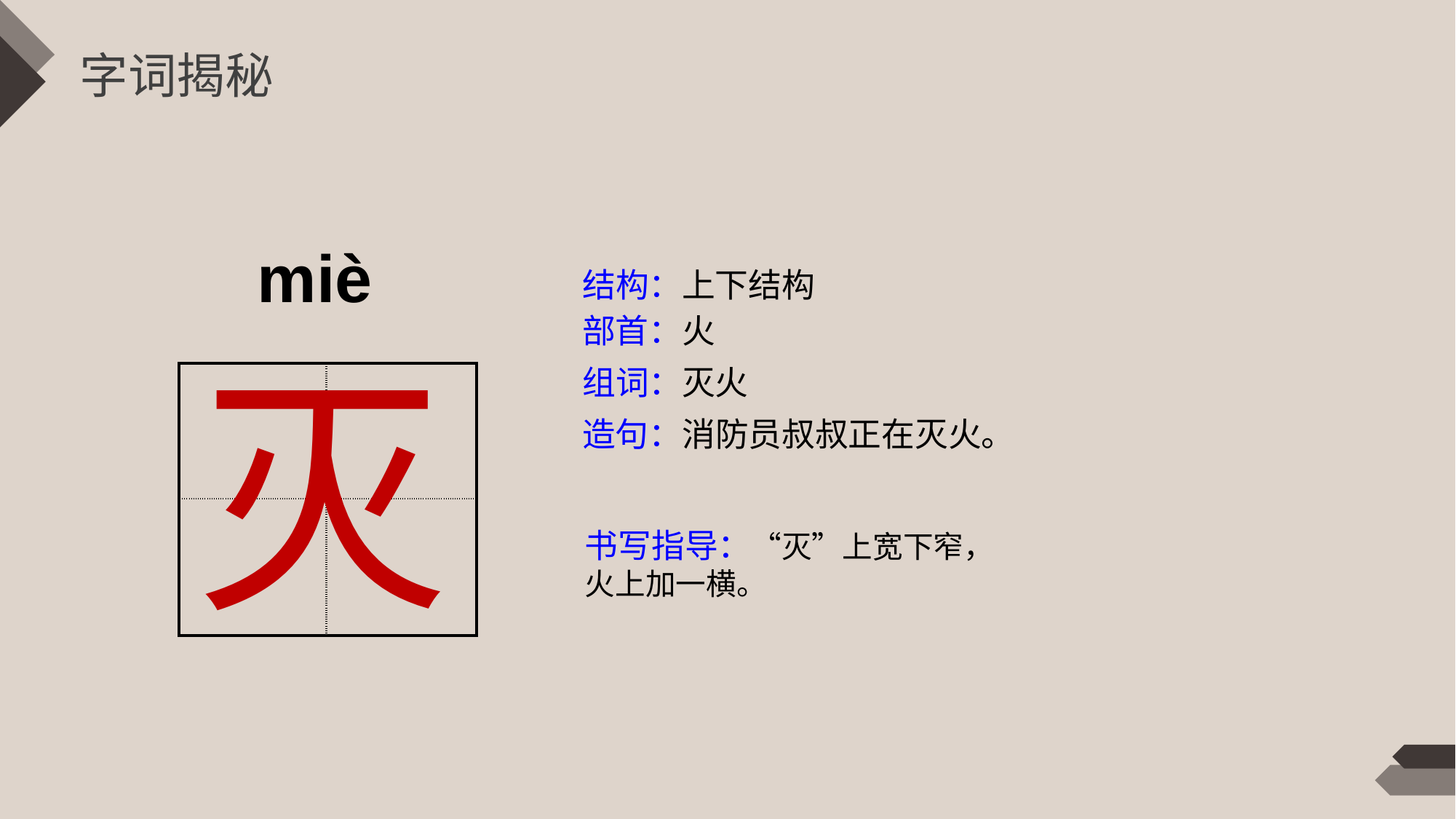

字词揭秘
miè
结构：上下结构
部首：火
灭
组词：灭火
|  |  |
| --- | --- |
|  |  |
造句：消防员叔叔正在灭火。
书写指导：“灭”上宽下窄，火上加一横。